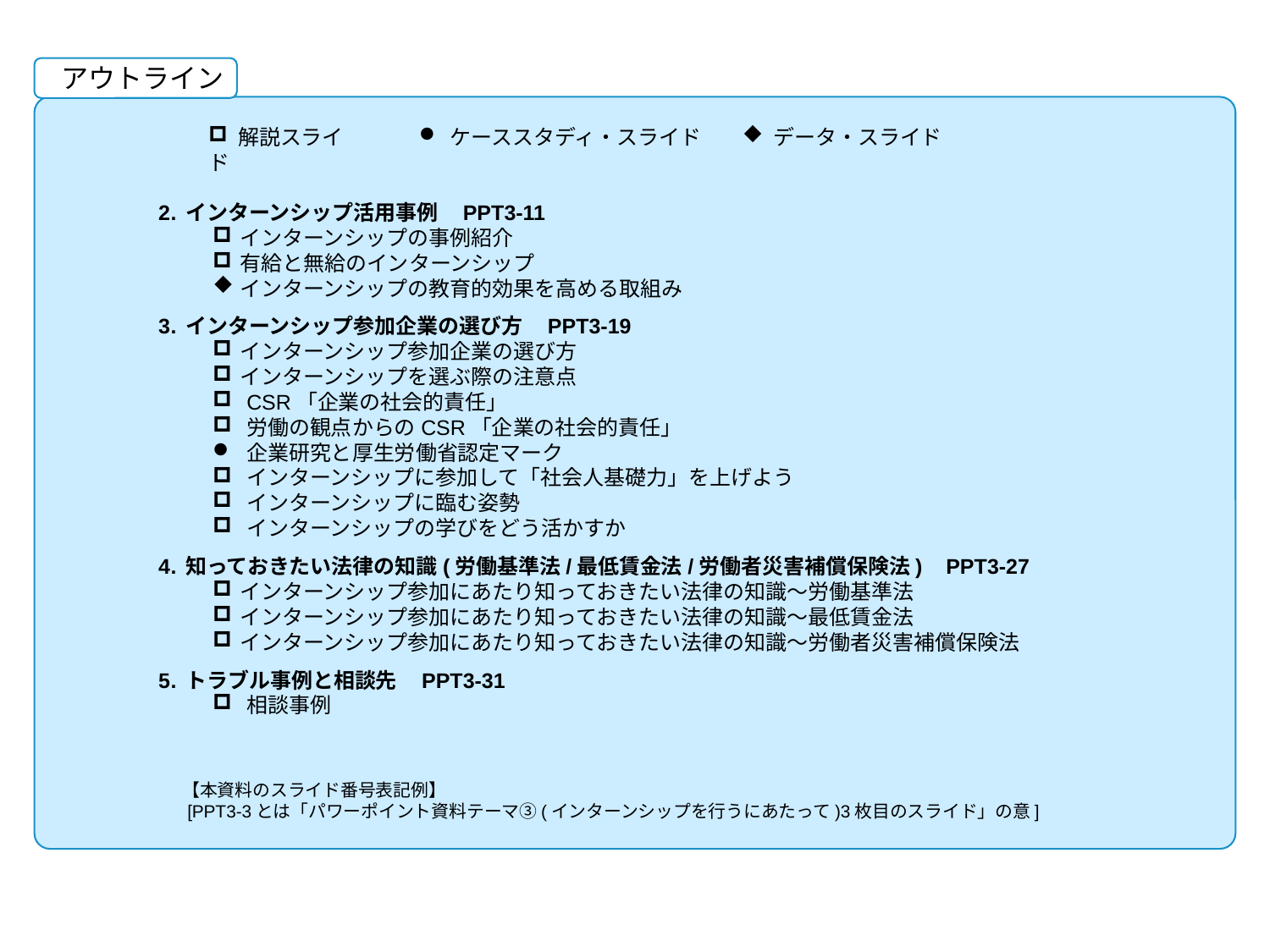

アウトライン

 解説スライド
 ケーススタディ・スライド
 データ・スライド
インターンシップ活用事例    PPT3-11
インターンシップの事例紹介
有給と無給のインターンシップ
インターンシップの教育的効果を高める取組み
インターンシップ参加企業の選び方    PPT3-19
インターンシップ参加企業の選び方
インターンシップを選ぶ際の注意点
CSR「企業の社会的責任」
労働の観点からのCSR「企業の社会的責任」
企業研究と厚生労働省認定マーク
インターンシップに参加して「社会人基礎力」を上げよう
インターンシップに臨む姿勢
インターンシップの学びをどう活かすか
知っておきたい法律の知識(労働基準法/最低賃金法/労働者災害補償保険法)    PPT3-27
インターンシップ参加にあたり知っておきたい法律の知識～労働基準法
インターンシップ参加にあたり知っておきたい法律の知識～最低賃金法
インターンシップ参加にあたり知っておきたい法律の知識～労働者災害補償保険法
トラブル事例と相談先    PPT3-31
相談事例
【本資料のスライド番号表記例】
 [PPT3-3とは「パワーポイント資料テーマ③(インターンシップを行うにあたって)3枚目のスライド」の意]